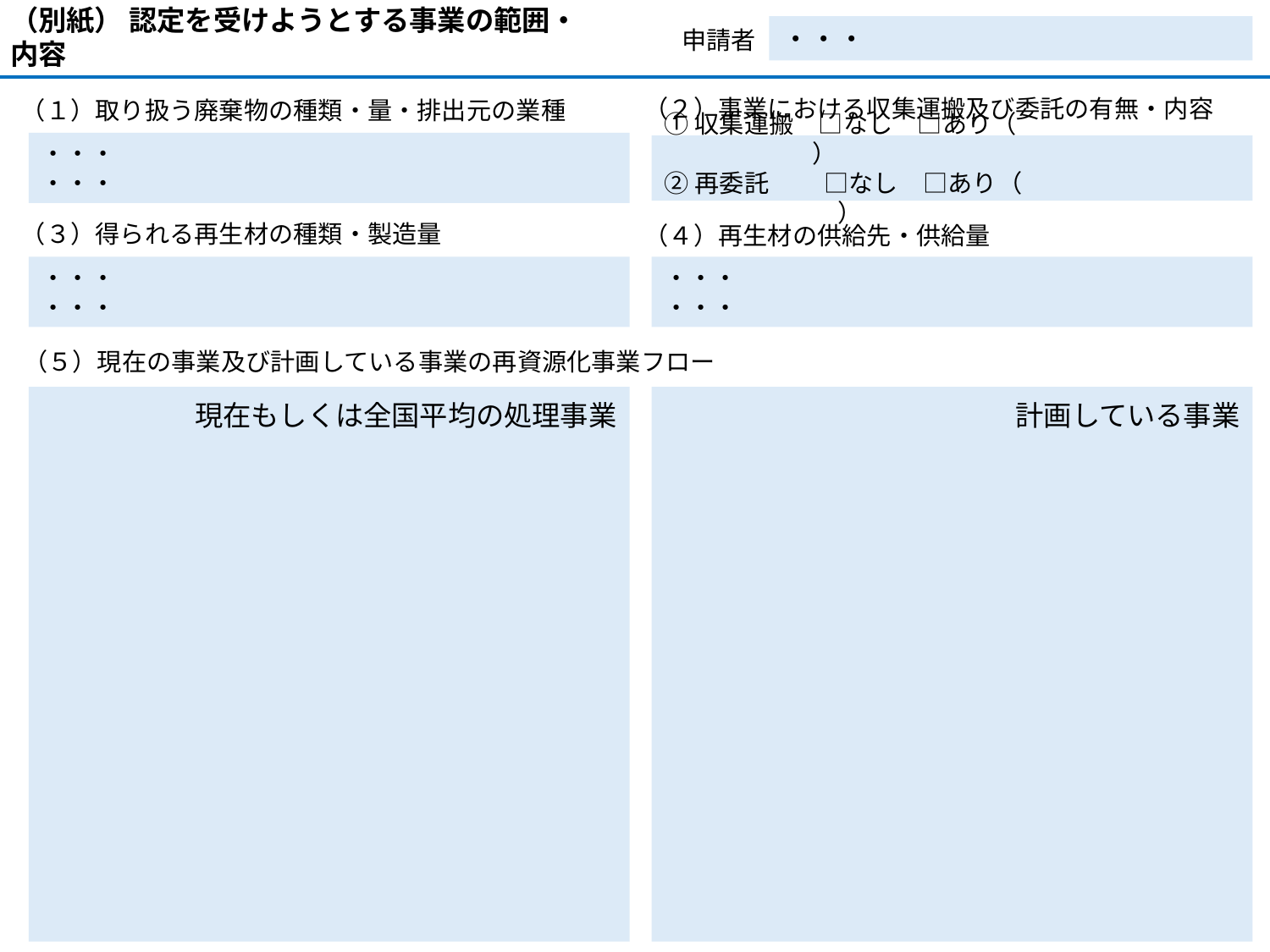

（別紙） 認定を受けようとする事業の範囲・内容
・・・
申請者
（２）事業における収集運搬及び委託の有無・内容
（１）取り扱う廃棄物の種類・量・排出元の業種
・・・
・・・
①収集運搬　□なし　□あり（　　　　　　　　　　　　　　　）
②再委託　　 □なし　□あり（　　　　　　　　　　　　　　　）
（３）得られる再生材の種類・製造量
（４）再生材の供給先・供給量
・・・
・・・
・・・
・・・
（５）現在の事業及び計画している事業の再資源化事業フロー
現在もしくは全国平均の処理事業
計画している事業